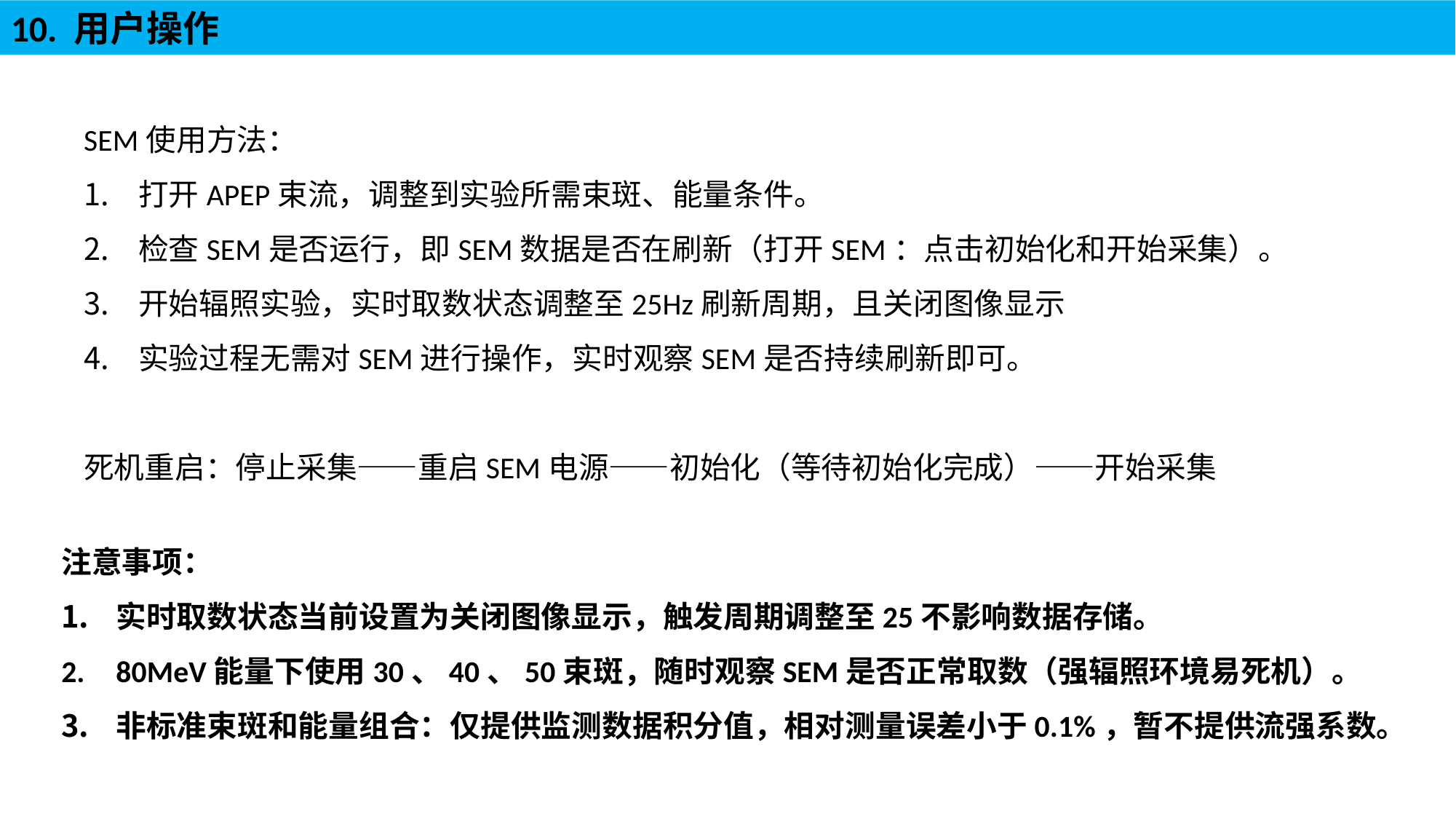

10. 用户操作
SEM使用方法：
打开APEP束流，调整到实验所需束斑、能量条件。
检查SEM是否运行，即SEM数据是否在刷新（打开SEM：点击初始化和开始采集）。
开始辐照实验，实时取数状态调整至25Hz刷新周期，且关闭图像显示
实验过程无需对SEM进行操作，实时观察SEM是否持续刷新即可。

死机重启：停止采集——重启SEM电源——初始化（等待初始化完成）——开始采集
注意事项：
实时取数状态当前设置为关闭图像显示，触发周期调整至25不影响数据存储。
80MeV能量下使用30、40、50束斑，随时观察SEM是否正常取数（强辐照环境易死机）。
非标准束斑和能量组合：仅提供监测数据积分值，相对测量误差小于0.1%，暂不提供流强系数。